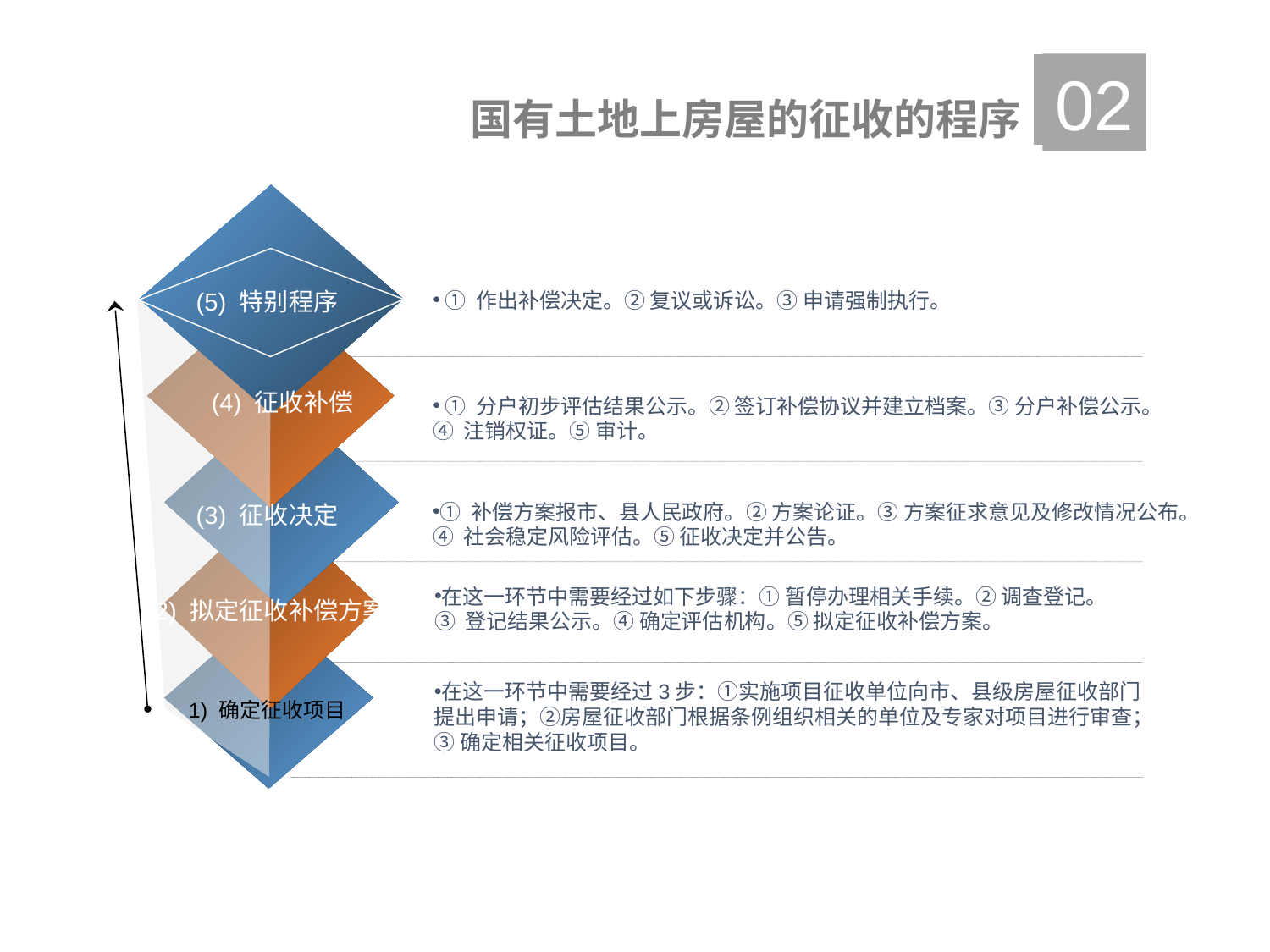

02
国有土地上房屋的征收的程序

(5) 特别程序
 ① 作出补偿决定。② 复议或诉讼。③ 申请强制执行。

　(4) 征收补偿
 ① 分户初步评估结果公示。② 签订补偿协议并建立档案。③ 分户补偿公示。
④ 注销权证。⑤ 审计。

① 补偿方案报市、县人民政府。② 方案论证。③ 方案征求意见及修改情况公布。
④ 社会稳定风险评估。⑤ 征收决定并公告。
(3) 征收决定

在这一环节中需要经过如下步骤：① 暂停办理相关手续。② 调查登记。
③ 登记结果公示。④ 确定评估机构。⑤ 拟定征收补偿方案。
(2) 拟定征收补偿方案

在这一环节中需要经过3步：①实施项目征收单位向市、县级房屋征收部门
提出申请；②房屋征收部门根据条例组织相关的单位及专家对项目进行审查；
③确定相关征收项目。
1) 确定征收项目